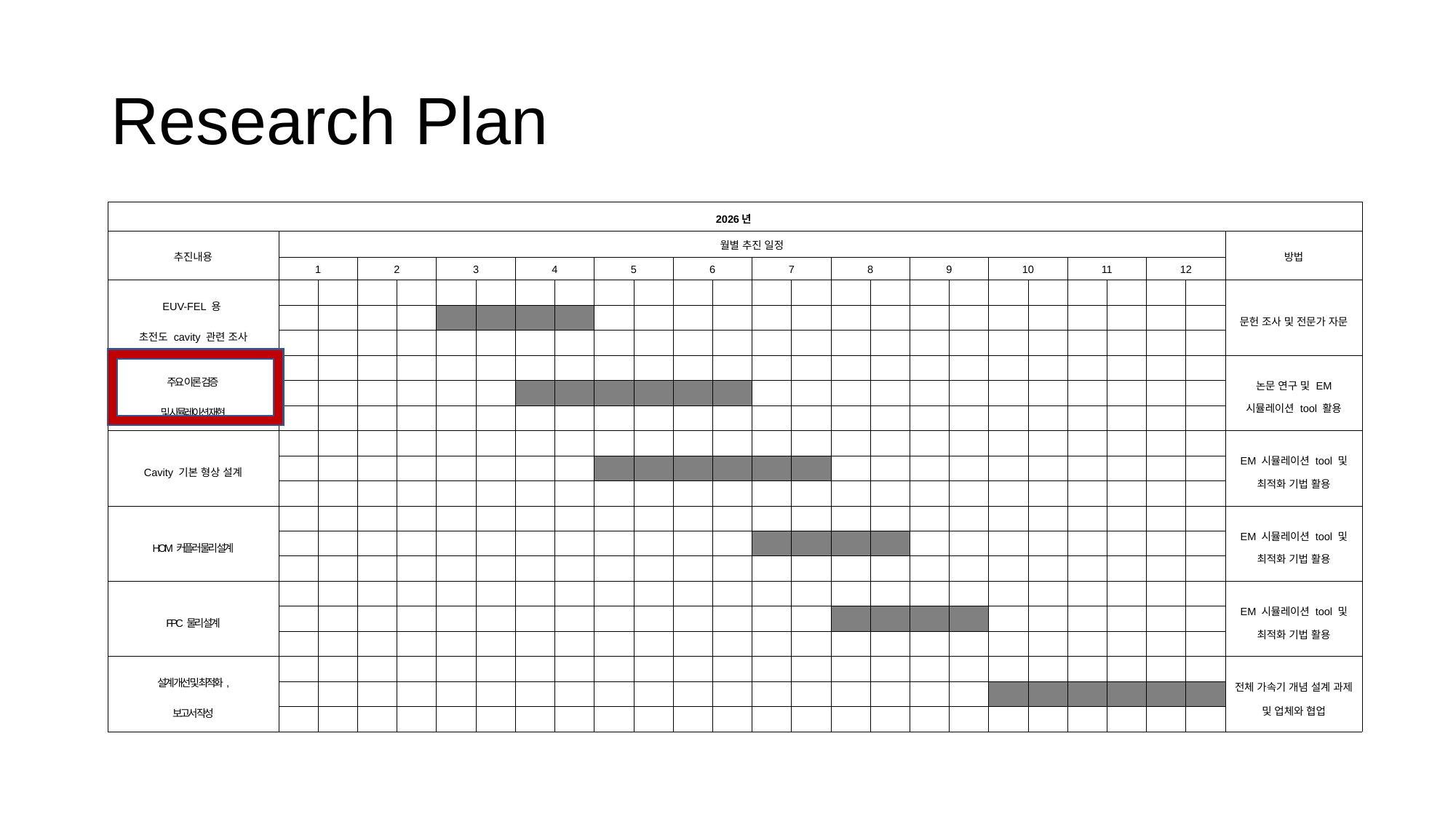

# Research Plan

| 2026년 |  |  |  |  |  |  |  |  |  |  |  |  |  |  |  |  |  |  |  |  |  |  |  |  |  |
| --- | --- | --- | --- | --- | --- | --- | --- | --- | --- | --- | --- | --- | --- | --- | --- | --- | --- | --- | --- | --- | --- | --- | --- | --- | --- |
| 추진내용 | 월별 추진 일정 |  |  |  |  |  |  |  |  |  |  |  |  |  |  |  |  |  |  |  |  |  |  |  | 방법 |
|  | 1 |  | 2 |  | 3 |  | 4 |  | 5 |  | 6 |  | 7 |  | 8 |  | 9 |  | 10 |  | 11 |  | 12 |  |  |
| EUV-FEL 용 초전도 cavity 관련 조사 |  |  |  |  |  |  |  |  |  |  |  |  |  |  |  |  |  |  |  |  |  |  |  |  | 문헌 조사 및 전문가 자문 |
|  |  |  |  |  |  |  |  |  |  |  |  |  |  |  |  |  |  |  |  |  |  |  |  |  |  |
|  |  |  |  |  |  |  |  |  |  |  |  |  |  |  |  |  |  |  |  |  |  |  |  |  |  |
| 주요 이론 검증 및 시뮬레이션 재현 |  |  |  |  |  |  |  |  |  |  |  |  |  |  |  |  |  |  |  |  |  |  |  |  | 논문 연구 및 EM 시뮬레이션 tool 활용 |
|  |  |  |  |  |  |  |  |  |  |  |  |  |  |  |  |  |  |  |  |  |  |  |  |  |  |
|  |  |  |  |  |  |  |  |  |  |  |  |  |  |  |  |  |  |  |  |  |  |  |  |  |  |
| Cavity 기본 형상 설계 |  |  |  |  |  |  |  |  |  |  |  |  |  |  |  |  |  |  |  |  |  |  |  |  | EM 시뮬레이션 tool 및 최적화 기법 활용 |
|  |  |  |  |  |  |  |  |  |  |  |  |  |  |  |  |  |  |  |  |  |  |  |  |  |  |
|  |  |  |  |  |  |  |  |  |  |  |  |  |  |  |  |  |  |  |  |  |  |  |  |  |  |
| HOM 커플러 물리 설계 |  |  |  |  |  |  |  |  |  |  |  |  |  |  |  |  |  |  |  |  |  |  |  |  | EM 시뮬레이션 tool 및 최적화 기법 활용 |
|  |  |  |  |  |  |  |  |  |  |  |  |  |  |  |  |  |  |  |  |  |  |  |  |  |  |
|  |  |  |  |  |  |  |  |  |  |  |  |  |  |  |  |  |  |  |  |  |  |  |  |  |  |
| FPC 물리 설계 |  |  |  |  |  |  |  |  |  |  |  |  |  |  |  |  |  |  |  |  |  |  |  |  | EM 시뮬레이션 tool 및 최적화 기법 활용 |
|  |  |  |  |  |  |  |  |  |  |  |  |  |  |  |  |  |  |  |  |  |  |  |  |  |  |
|  |  |  |  |  |  |  |  |  |  |  |  |  |  |  |  |  |  |  |  |  |  |  |  |  |  |
| 설계 개선 및 최적화, 보고서 작성 |  |  |  |  |  |  |  |  |  |  |  |  |  |  |  |  |  |  |  |  |  |  |  |  | 전체 가속기 개념 설계 과제 및 업체와 협업 |
|  |  |  |  |  |  |  |  |  |  |  |  |  |  |  |  |  |  |  |  |  |  |  |  |  |  |
|  |  |  |  |  |  |  |  |  |  |  |  |  |  |  |  |  |  |  |  |  |  |  |  |  |  |